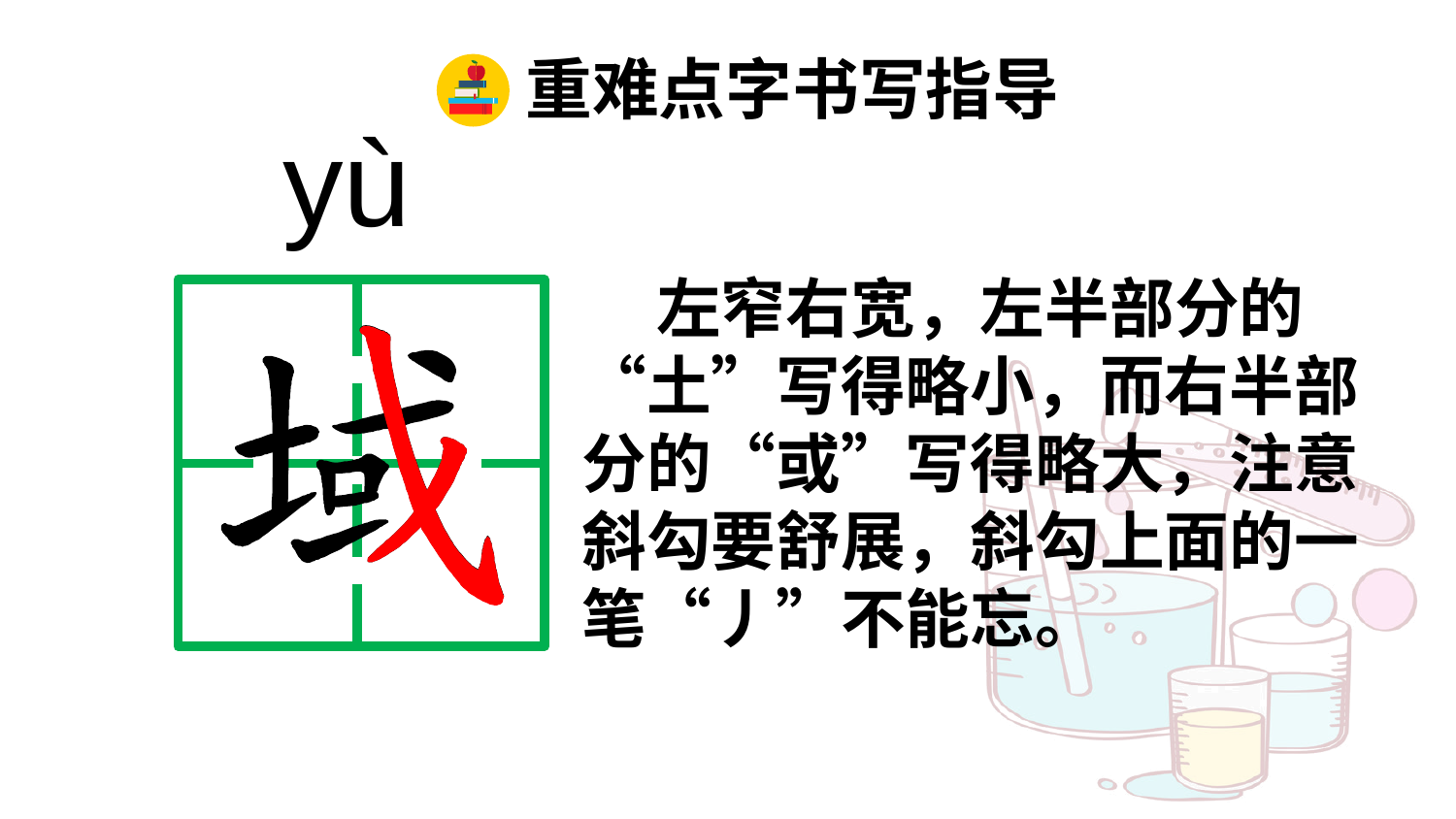

重难点字书写指导

yù
    左窄右宽，左半部分的“土”写得略小，而右半部分的“或”写得略大，注意斜勾要舒展，斜勾上面的一笔“丿”不能忘。